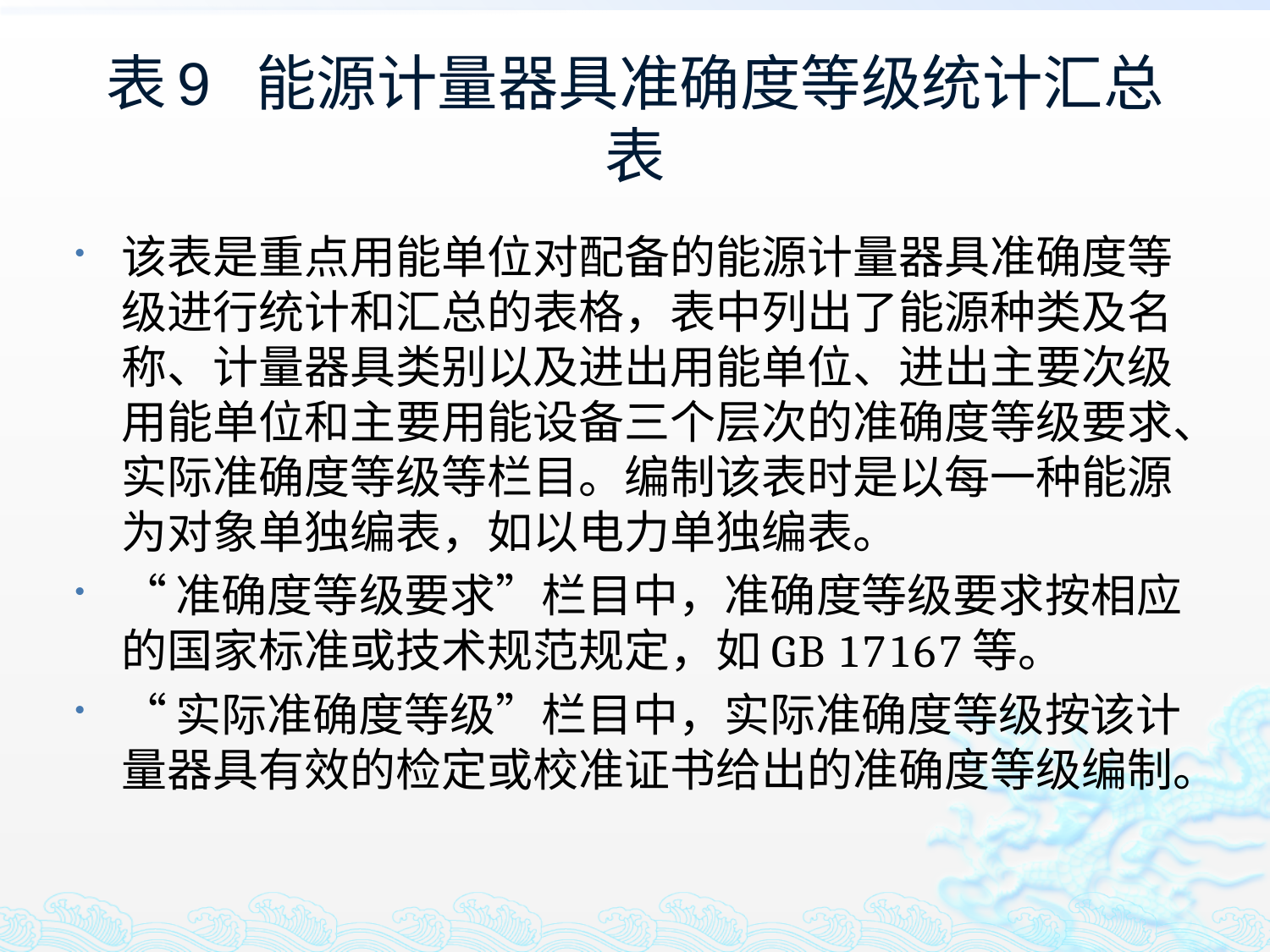

# 表9  能源计量器具准确度等级统计汇总表
该表是重点用能单位对配备的能源计量器具准确度等级进行统计和汇总的表格，表中列出了能源种类及名称、计量器具类别以及进出用能单位、进出主要次级用能单位和主要用能设备三个层次的准确度等级要求、实际准确度等级等栏目。编制该表时是以每一种能源为对象单独编表，如以电力单独编表。
“准确度等级要求”栏目中，准确度等级要求按相应的国家标准或技术规范规定，如GB 17167等。
“实际准确度等级”栏目中，实际准确度等级按该计量器具有效的检定或校准证书给出的准确度等级编制。